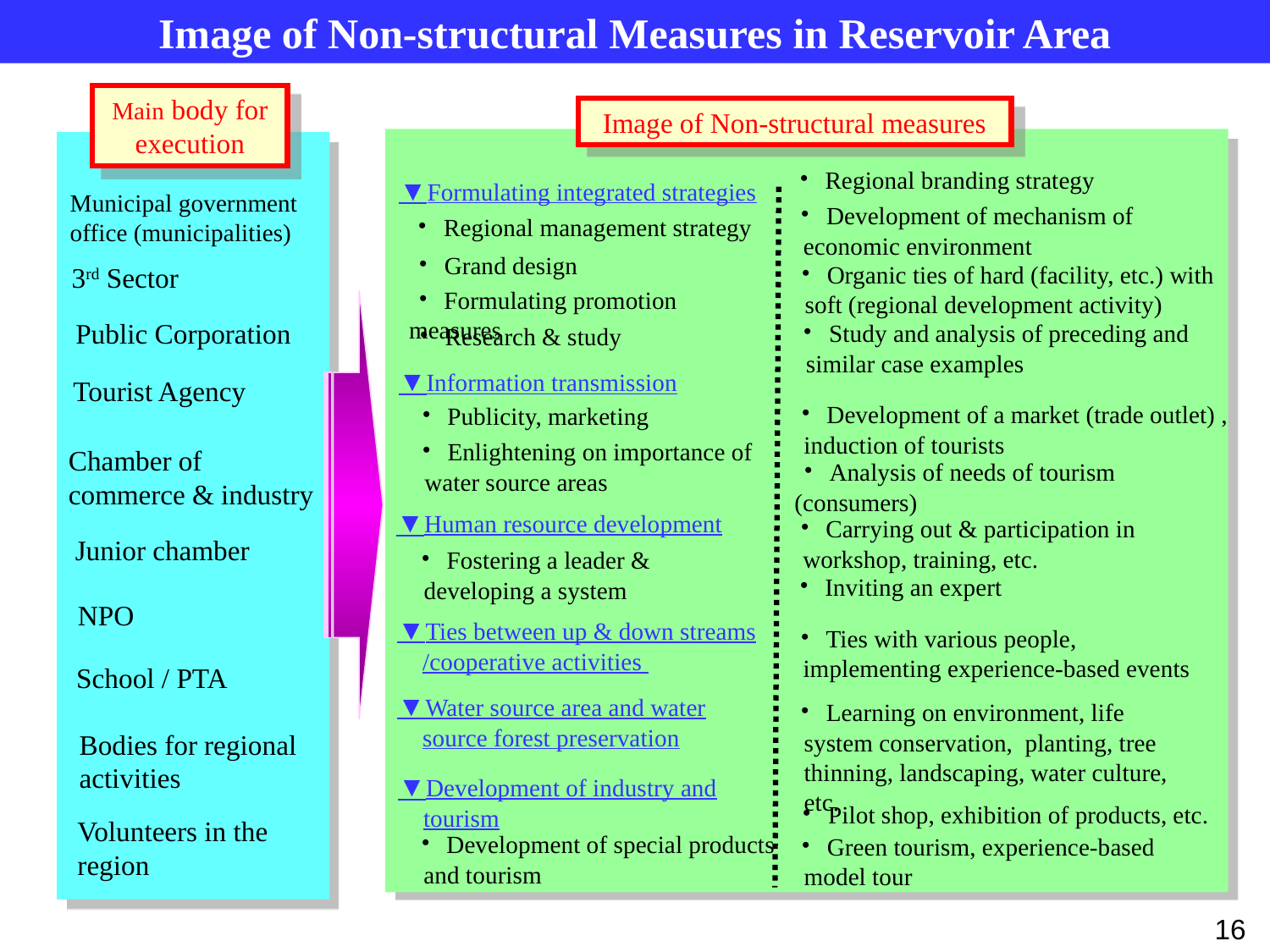

Image of Non-structural Measures in Reservoir Area
Main body for execution
Image of Non-structural measures

・Regional branding strategy
▼Formulating integrated strategies

Municipal government office (municipalities)

・Development of mechanism of economic environment
・Regional management strategy
・Grand design
・Organic ties of hard (facility, etc.) with soft (regional development activity)
3rd Sector
・Formulating promotion measures

・Study and analysis of preceding and similar case examples
Public Corporation
・Research & study
▼Information transmission
Tourist Agency
・Development of a market (trade outlet) , induction of tourists
・Publicity, marketing
・Enlightening on importance of water source areas
Chamber of commerce & industry
・Analysis of needs of tourism (consumers)
▼Human resource development
・Carrying out & participation in workshop, training, etc.
Junior chamber
・Fostering a leader & developing a system
・Inviting an expert
NPO
▼Ties between up & down streams /cooperative activities
・Ties with various people, implementing experience-based events
School / PTA
▼Water source area and water source forest preservation
・Learning on environment, life system conservation,  planting, tree thinning, landscaping, water culture, etc.
Bodies for regional activities
▼Development of industry and tourism
・Pilot shop, exhibition of products, etc.
Volunteers in the region
・Development of special products and tourism
・Green tourism, experience-based  model tour
16